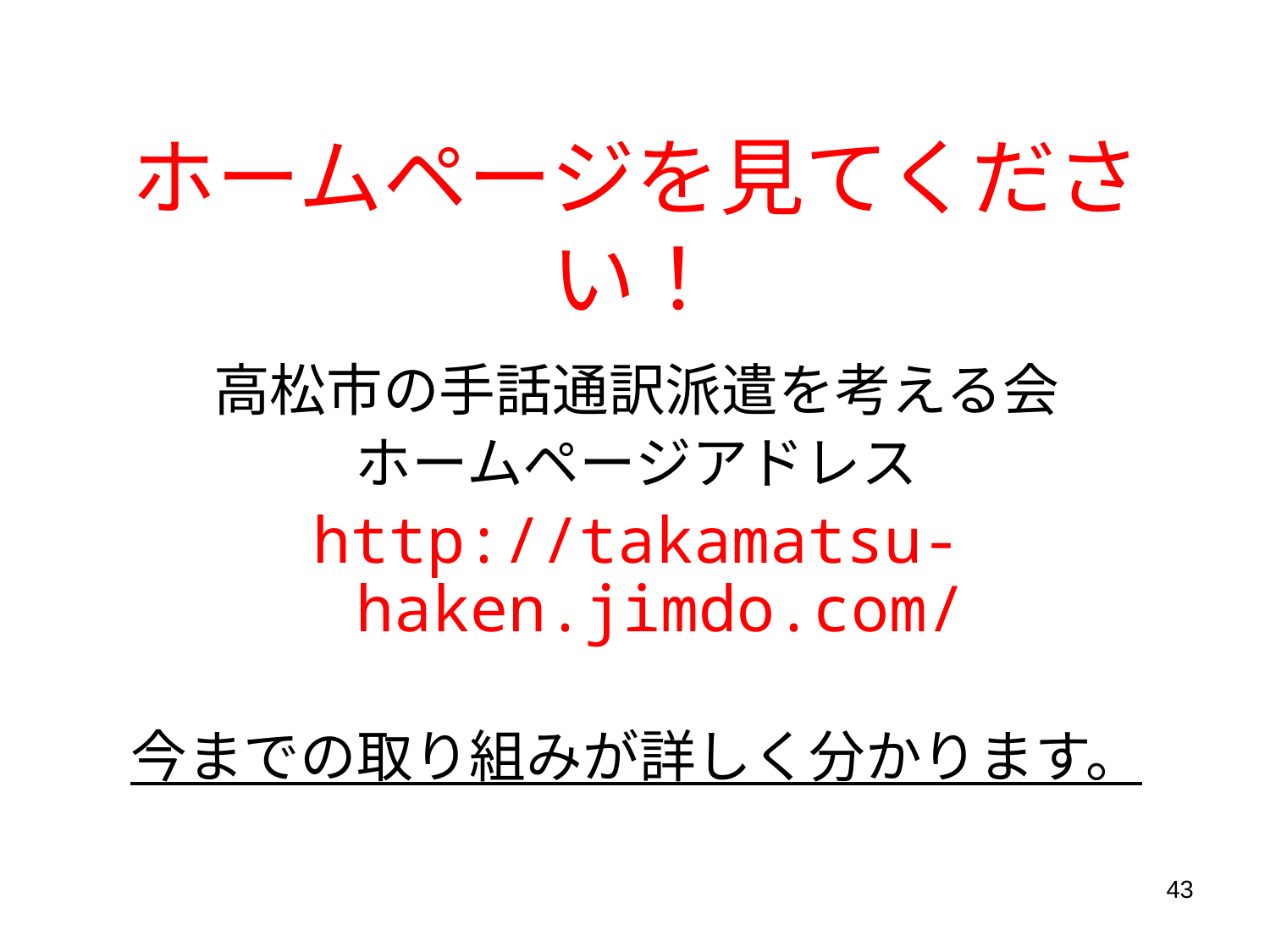

# ホームページを見てください！
高松市の手話通訳派遣を考える会
ホームページアドレス
http://takamatsu-haken.jimdo.com/

今までの取り組みが詳しく分かります。
43